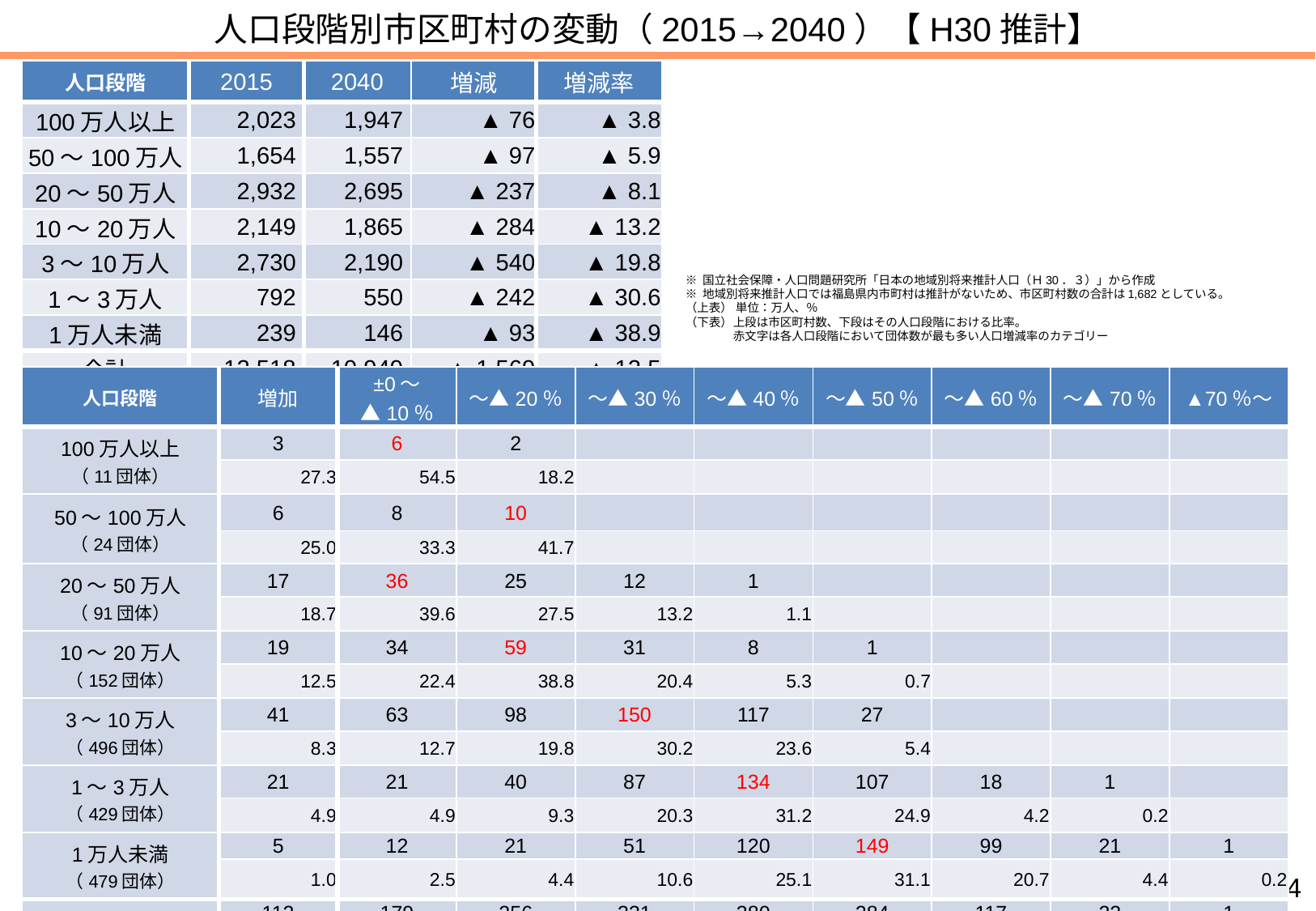

# 人口段階別市区町村の変動（2015→2040）【H30推計】
| 人口段階 | 2015 | 2040 | 増減 | 増減率 |
| --- | --- | --- | --- | --- |
| 100万人以上 | 2,023 | 1,947 | ▲ 76 | ▲ 3.8 |
| 50～100万人 | 1,654 | 1,557 | ▲ 97 | ▲ 5.9 |
| 20～50万人 | 2,932 | 2,695 | ▲ 237 | ▲ 8.1 |
| 10～20万人 | 2,149 | 1,865 | ▲ 284 | ▲ 13.2 |
| 3～10万人 | 2,730 | 2,190 | ▲ 540 | ▲ 19.8 |
| 1～3万人 | 792 | 550 | ▲ 242 | ▲ 30.6 |
| 1万人未満 | 239 | 146 | ▲ 93 | ▲ 38.9 |
| 合計 | 12,518 | 10,949 | ▲ 1,569 | ▲ 12.5 |
※ 国立社会保障・人口問題研究所「日本の地域別将来推計人口（Ｈ30．３）」から作成
※ 地域別将来推計人口では福島県内市町村は推計がないため、市区町村数の合計は1,682としている。
（上表）	 単位：万人、％
（下表）	上段は市区町村数、下段はその人口段階における比率。
	赤文字は各人口段階において団体数が最も多い人口増減率のカテゴリー
| 人口段階 | 増加 | ±0～▲10％ | ～▲20％ | ～▲30％ | ～▲40％ | ～▲50％ | ～▲60％ | ～▲70％ | ▲70％～ |
| --- | --- | --- | --- | --- | --- | --- | --- | --- | --- |
| 100万人以上 （11団体） | 3 | 6 | 2 |  |  |  |  |  |  |
|  | 27.3 | 54.5 | 18.2 |  |  |  |  |  |  |
| 50～100万人 （24団体） | 6 | 8 | 10 |  |  |  |  |  |  |
|  | 25.0 | 33.3 | 41.7 |  |  |  |  |  |  |
| 20～50万人 （91団体） | 17 | 36 | 25 | 12 | 1 |  |  |  |  |
|  | 18.7 | 39.6 | 27.5 | 13.2 | 1.1 |  |  |  |  |
| 10～20万人 （152団体） | 19 | 34 | 59 | 31 | 8 | 1 |  |  |  |
|  | 12.5 | 22.4 | 38.8 | 20.4 | 5.3 | 0.7 |  |  |  |
| 3～10万人 （496団体） | 41 | 63 | 98 | 150 | 117 | 27 |  |  |  |
|  | 8.3 | 12.7 | 19.8 | 30.2 | 23.6 | 5.4 |  |  |  |
| 1～3万人 （429団体） | 21 | 21 | 40 | 87 | 134 | 107 | 18 | 1 |  |
|  | 4.9 | 4.9 | 9.3 | 20.3 | 31.2 | 24.9 | 4.2 | 0.2 |  |
| 1万人未満 （479団体） | 5 | 12 | 21 | 51 | 120 | 149 | 99 | 21 | 1 |
|  | 1.0 | 2.5 | 4.4 | 10.6 | 25.1 | 31.1 | 20.7 | 4.4 | 0.2 |
| 合計 （1,682団体） | 112 | 179 | 256 | 331 | 380 | 284 | 117 | 22 | 1 |
|  | 6.7 | 10.7 | 15.2 | 19.7 | 22.6 | 16.9 | 7.0 | 1.3 | 0.1 |
4